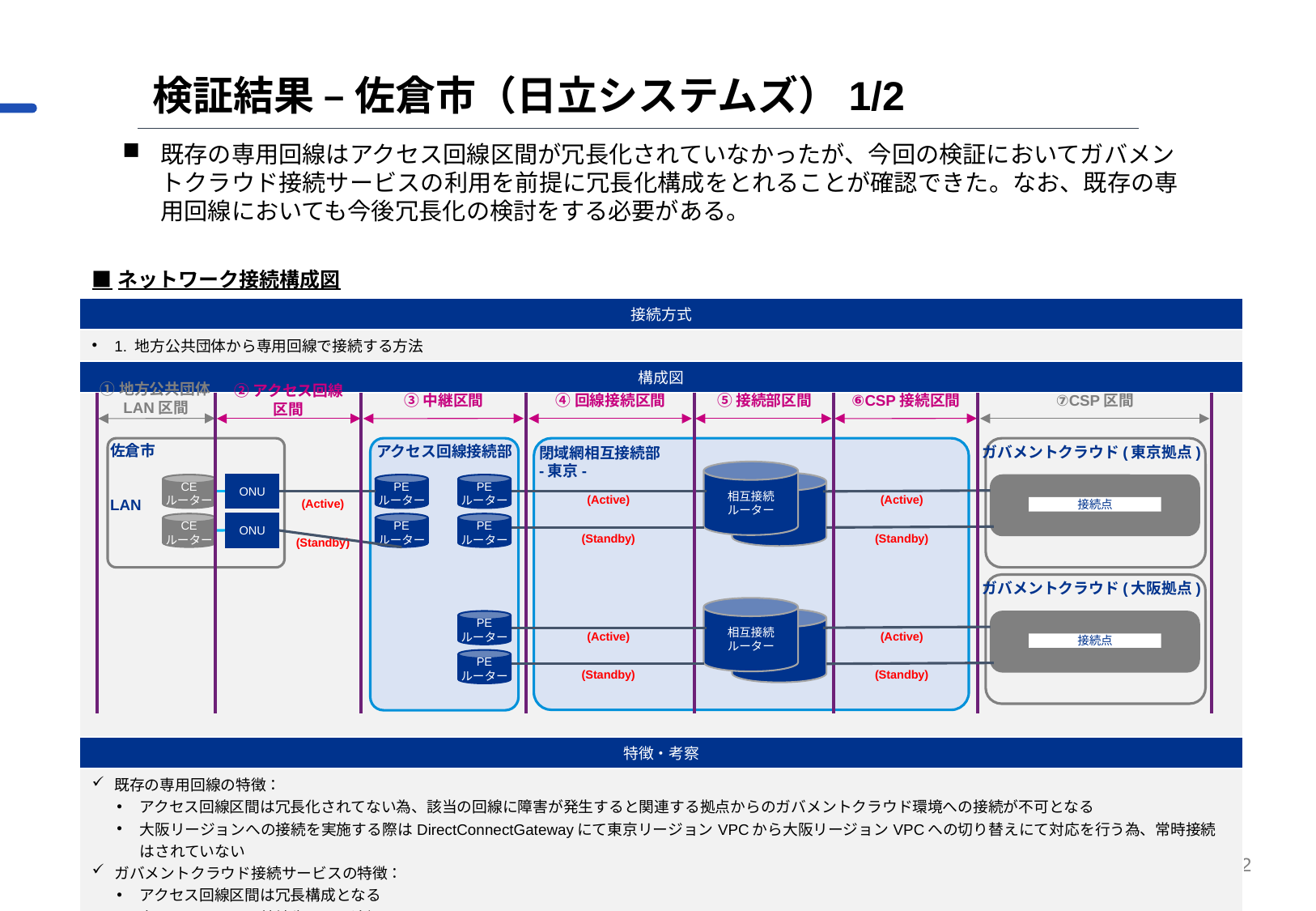

検証結果 – 佐倉市（日立システムズ）1/2
既存の専用回線はアクセス回線区間が冗長化されていなかったが、今回の検証においてガバメントクラウド接続サービスの利用を前提に冗長化構成をとれることが確認できた。なお、既存の専用回線においても今後冗長化の検討をする必要がある。
| ■ネットワーク接続構成図 |
| --- |
| 接続方式 |
| 1. 地方公共団体から専用回線で接続する方法 |
| 構成図 |
|  |
| 特徴・考察 |
| 既存の専用回線の特徴： アクセス回線区間は冗長化されてない為、該当の回線に障害が発生すると関連する拠点からのガバメントクラウド環境への接続が不可となる 大阪リージョンへの接続を実施する際はDirectConnectGatewayにて東京リージョンVPCから大阪リージョンVPCへの切り替えにて対応を行う為、常時接続はされていない ガバメントクラウド接続サービスの特徴： アクセス回線区間は冗長構成となる 大阪リージョンも接続先として追加される ⇒既存の専用回線であっても構成の強化（アクセス回線区間の冗長化、接続先として大阪リージョンを追加）を行うことで、ガバメントクラウド接続サービス間との差異の対応は可能と考える |
①地方公共団体LAN区間
②アクセス回線
区間
③中継区間
④回線接続区間
⑤接続部区間
⑥CSP接続区間
⑦CSP区間
佐倉市

LAN
閉域網相互接続部
-東京-
ガバメントクラウド(東京拠点)
アクセス回線接続部
相互接続
ルーター

PE
ルーター
PE
ルーター
CE
ルーター
ONU
(Active)
(Active)
(Active)
接続点
PE
ルーター
PE
ルーター
CE
ルーター
ONU
(Standby)
(Standby)
(Standby)
ガバメントクラウド(大阪拠点)
相互接続
ルーター

PE
ルーター
(Active)
(Active)
接続点
PE
ルーター
(Standby)
(Standby)
32